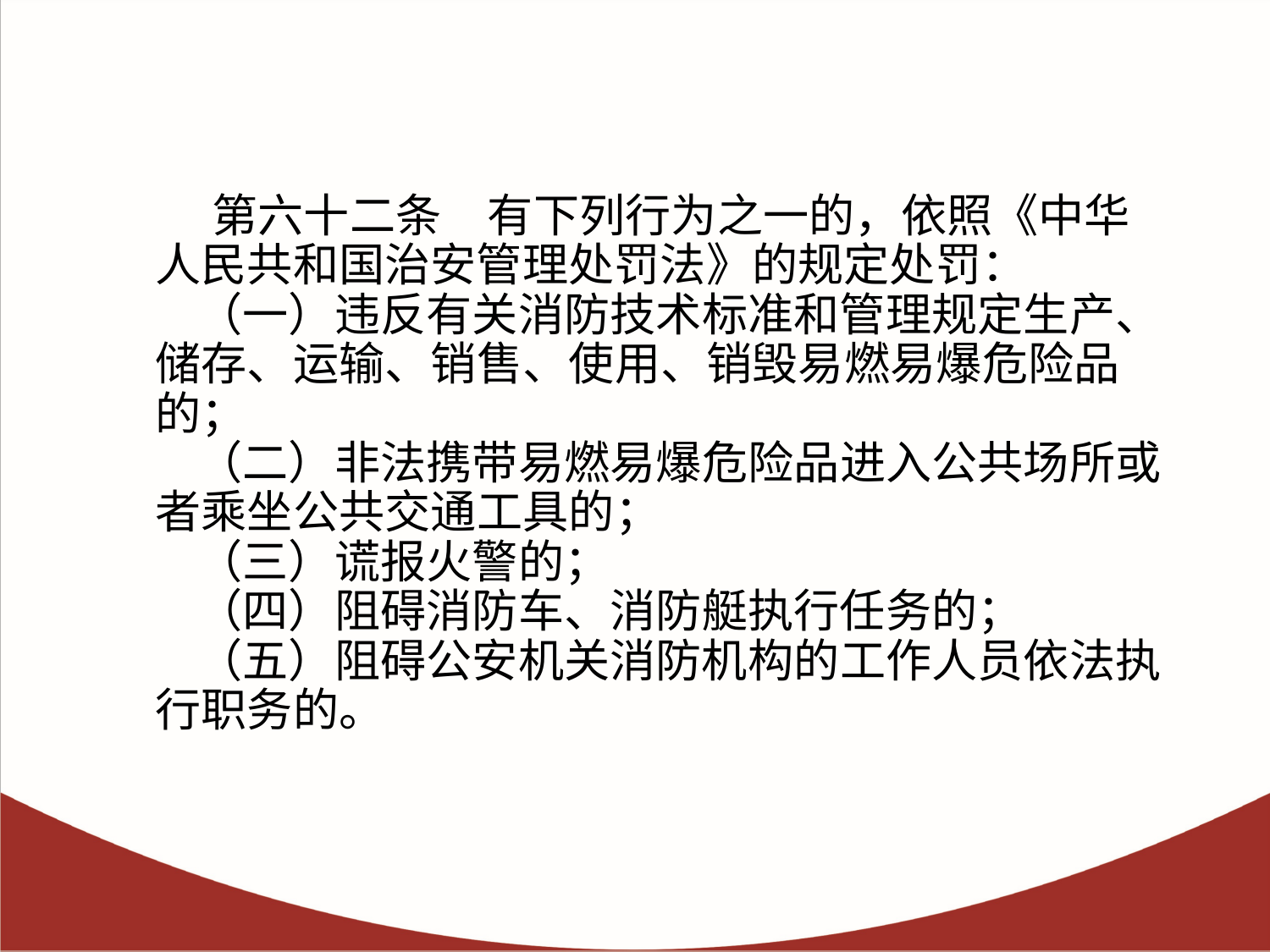

第六十二条　有下列行为之一的，依照《中华人民共和国治安管理处罚法》的规定处罚：
    （一）违反有关消防技术标准和管理规定生产、储存、运输、销售、使用、销毁易燃易爆危险品的；
    （二）非法携带易燃易爆危险品进入公共场所或者乘坐公共交通工具的；
    （三）谎报火警的；
    （四）阻碍消防车、消防艇执行任务的；
    （五）阻碍公安机关消防机构的工作人员依法执行职务的。